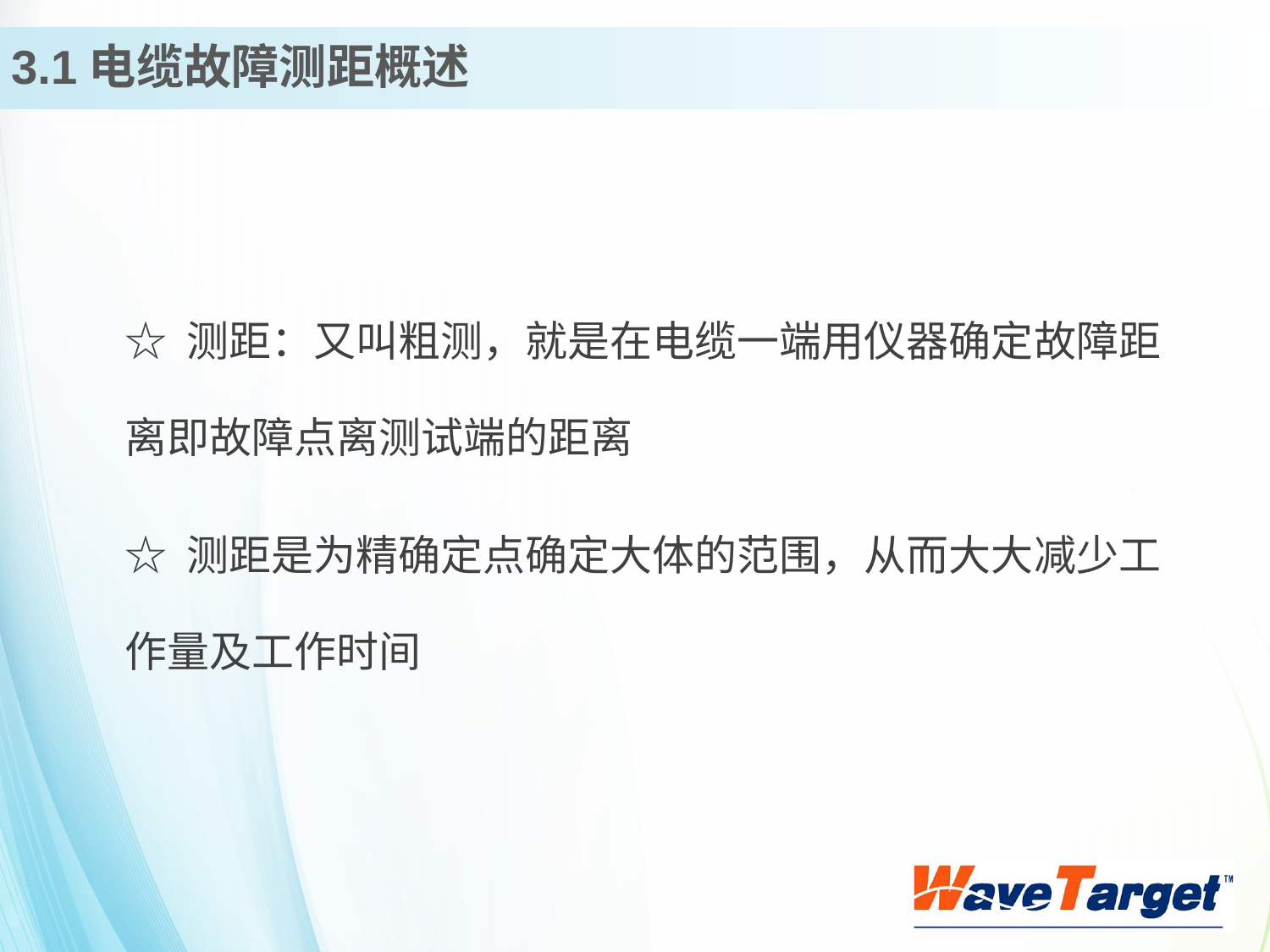

3.1电缆故障测距概述
☆ 测距：又叫粗测，就是在电缆一端用仪器确定故障距离即故障点离测试端的距离
☆ 测距是为精确定点确定大体的范围，从而大大减少工作量及工作时间